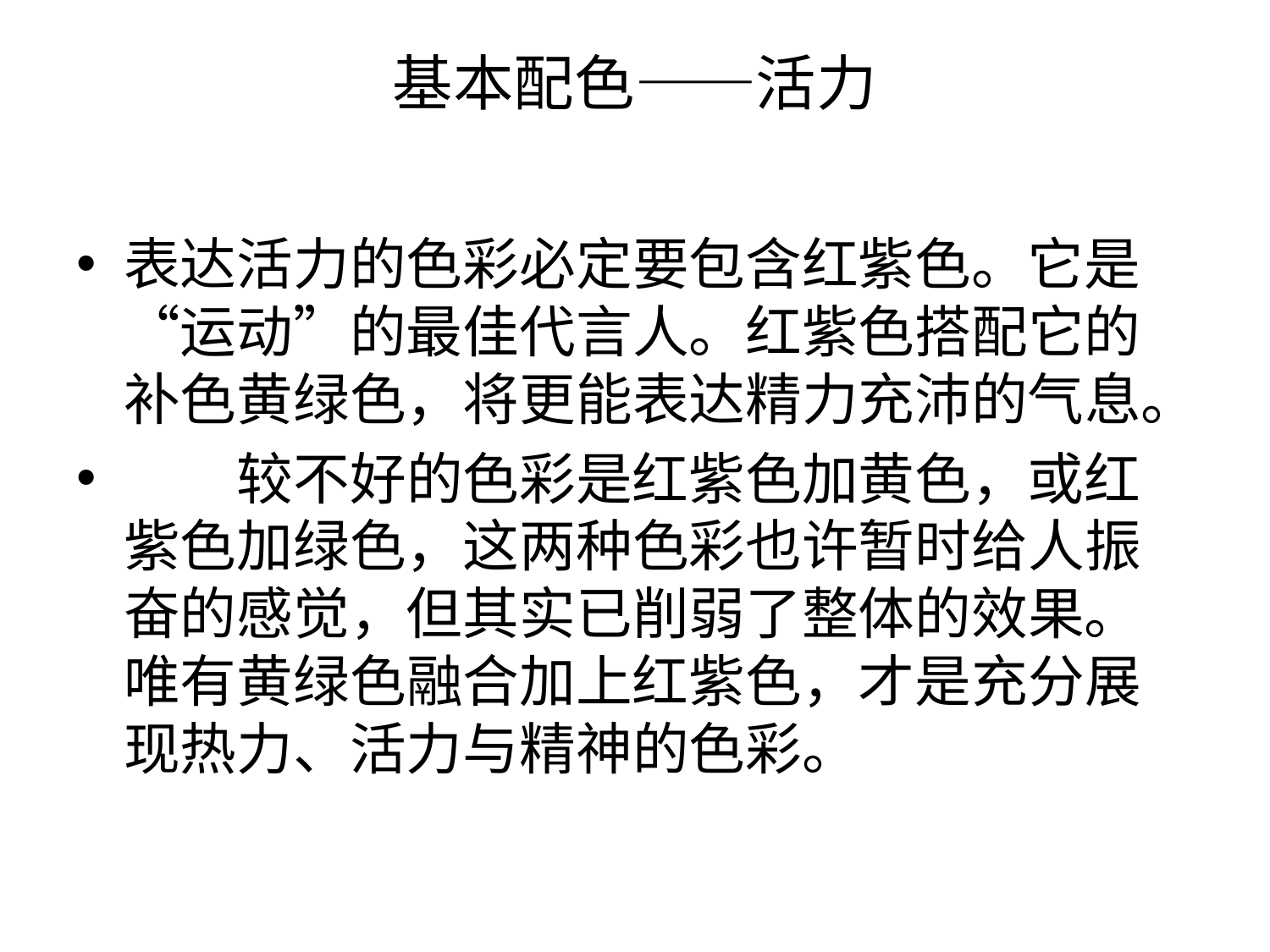

# 基本配色——活力
表达活力的色彩必定要包含红紫色。它是“运动”的最佳代言人。红紫色搭配它的补色黄绿色，将更能表达精力充沛的气息。
　　较不好的色彩是红紫色加黄色，或红紫色加绿色，这两种色彩也许暂时给人振奋的感觉，但其实已削弱了整体的效果。唯有黄绿色融合加上红紫色，才是充分展现热力、活力与精神的色彩。